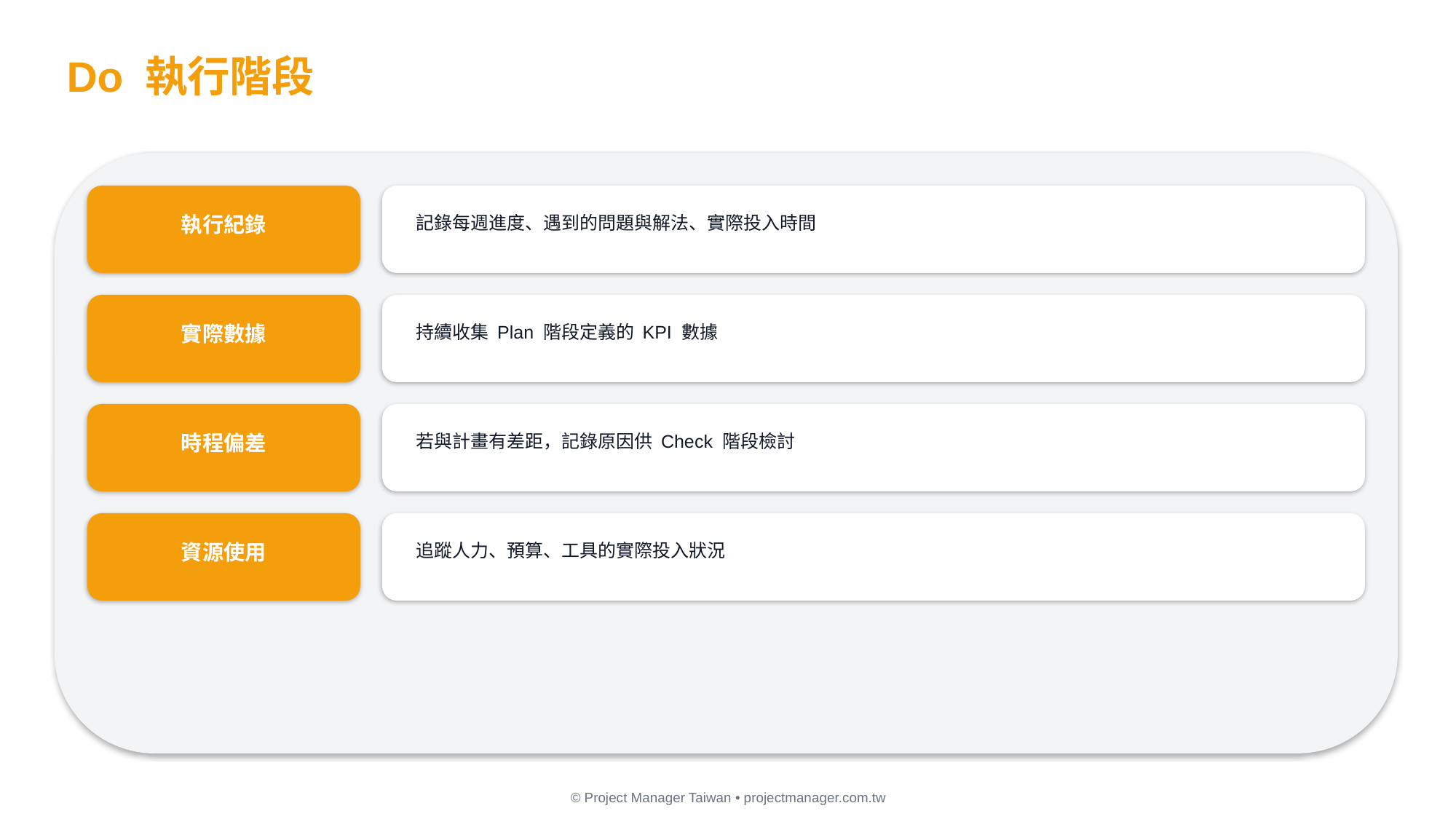

Do 執行階段

執行紀錄
記錄每週進度、遇到的問題與解法、實際投入時間

實際數據
持續收集 Plan 階段定義的 KPI 數據

時程偏差
若與計畫有差距，記錄原因供 Check 階段檢討

資源使用
追蹤人力、預算、工具的實際投入狀況
© Project Manager Taiwan • projectmanager.com.tw